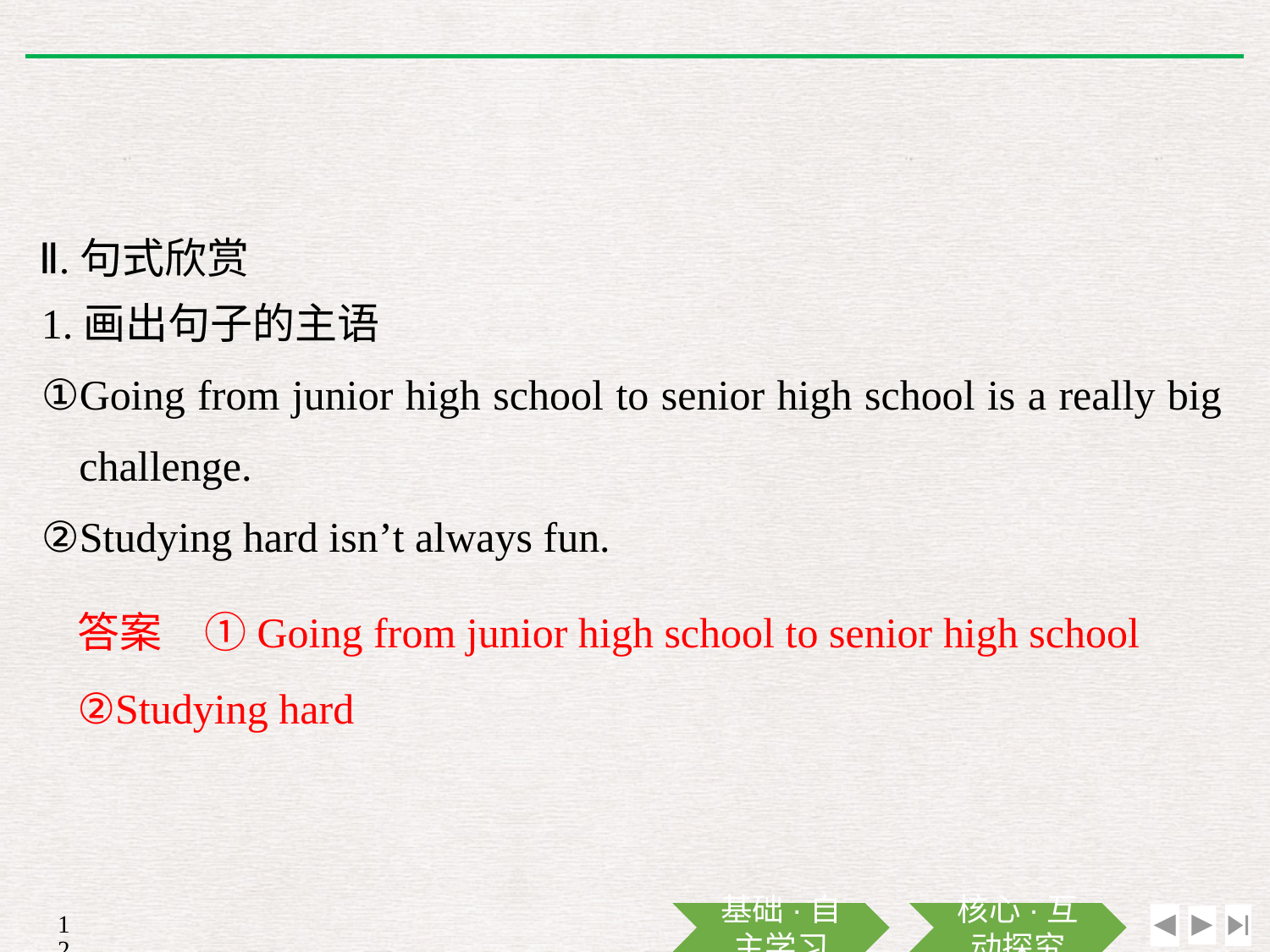

Ⅱ.句式欣赏
1.画出句子的主语
①Going from junior high school to senior high school is a really big challenge.
②Studying hard isn’t always fun.
答案　①Going from junior high school to senior high school
②Studying hard